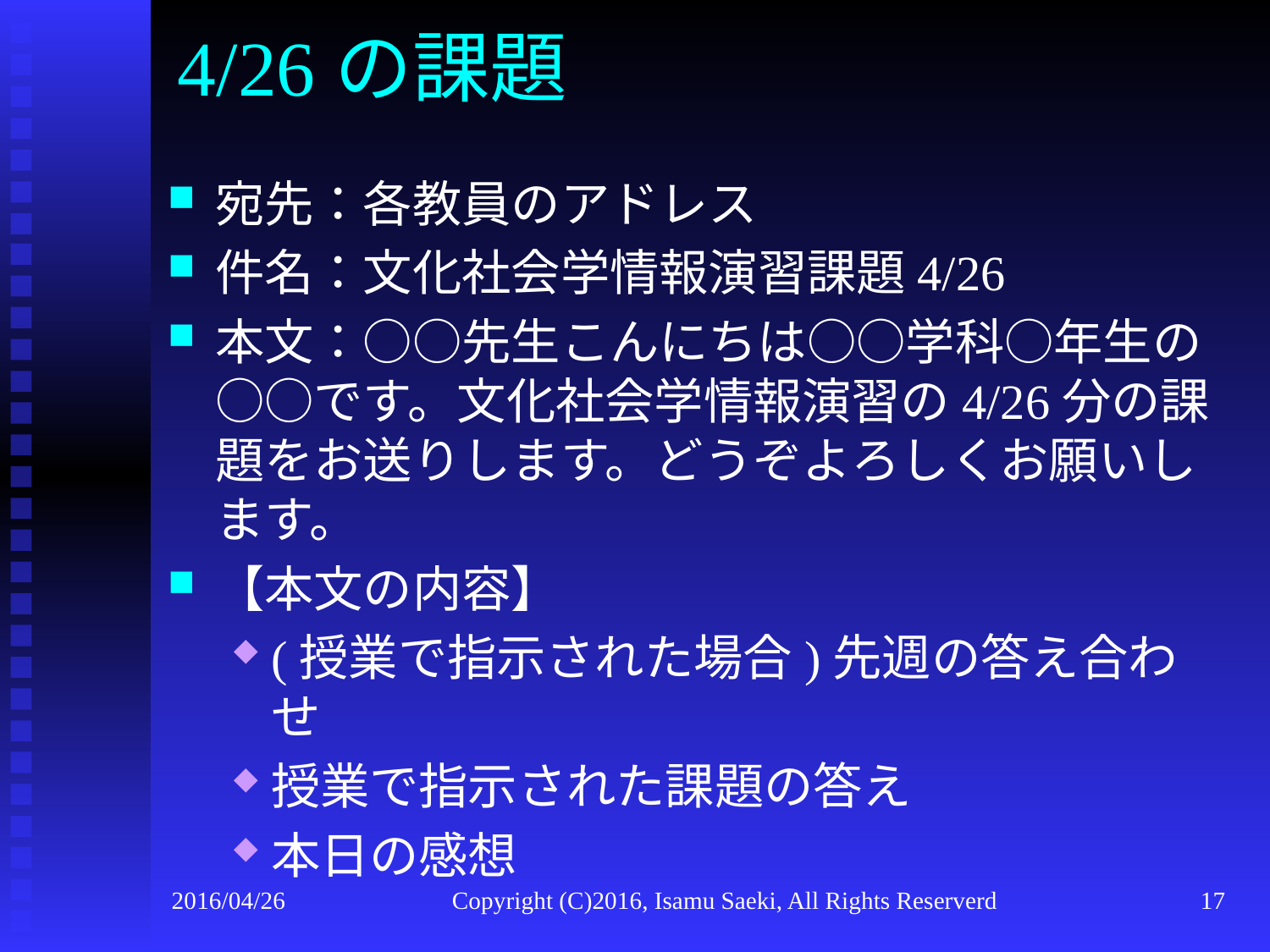

# 4/26の課題
宛先：各教員のアドレス
件名：文化社会学情報演習課題4/26
本文：○○先生こんにちは○○学科○年生の○○です。文化社会学情報演習の4/26分の課題をお送りします。どうぞよろしくお願いします。
【本文の内容】
(授業で指示された場合)先週の答え合わせ
授業で指示された課題の答え
本日の感想
2016/04/26
Copyright (C)2016, Isamu Saeki, All Rights Reserverd
17